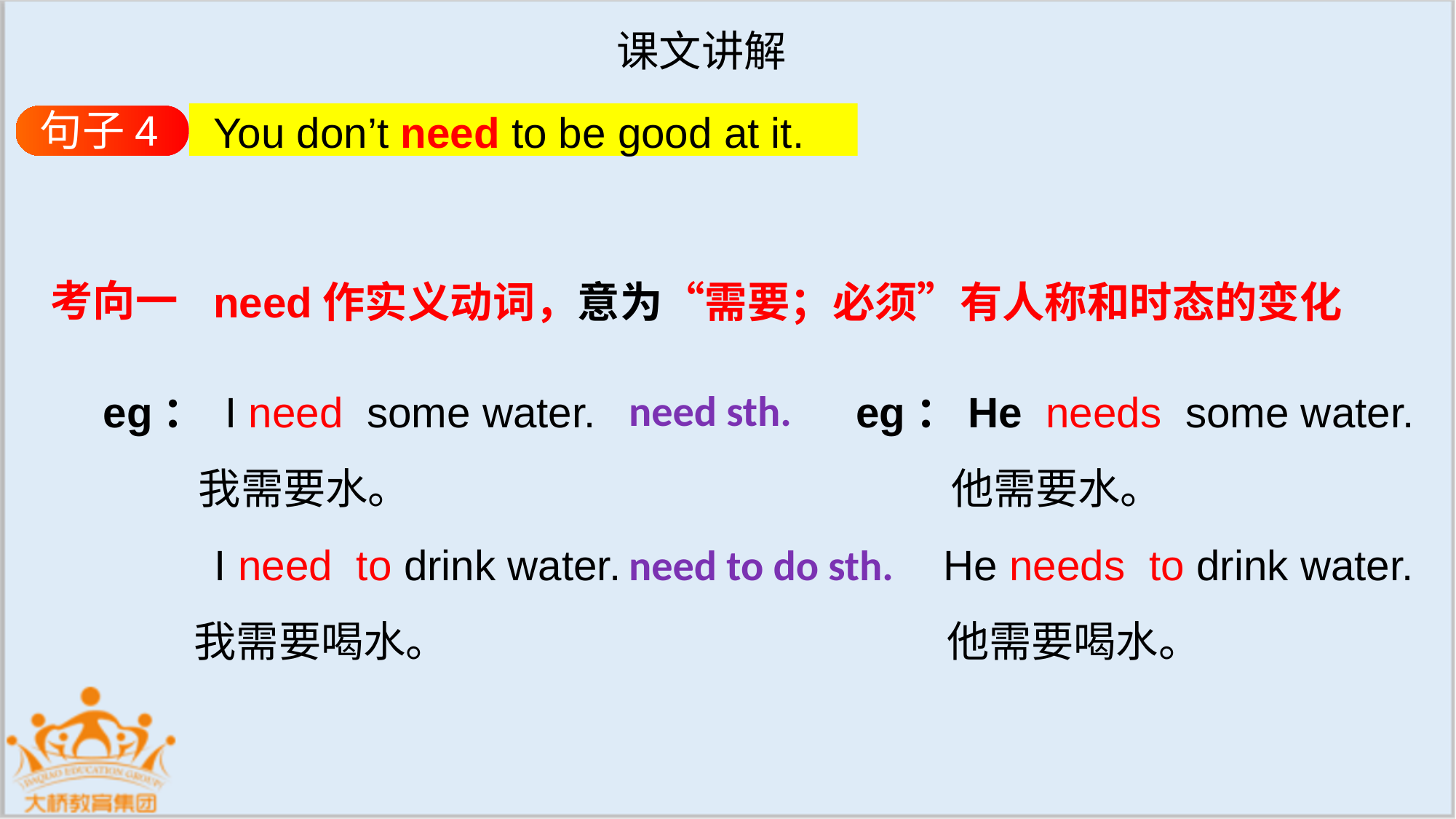

课文讲解
句子4
You don’t need to be good at it.

need作实义动词，意为“需要；必须”有人称和时态的变化
考向一
eg： I need  some water.
         我需要水。
             I need  to drink water.
             我需要喝水。
eg：He  needs  some water.
         他需要水。
           He needs  to drink water.
             他需要喝水。
need sth.
need to do sth.